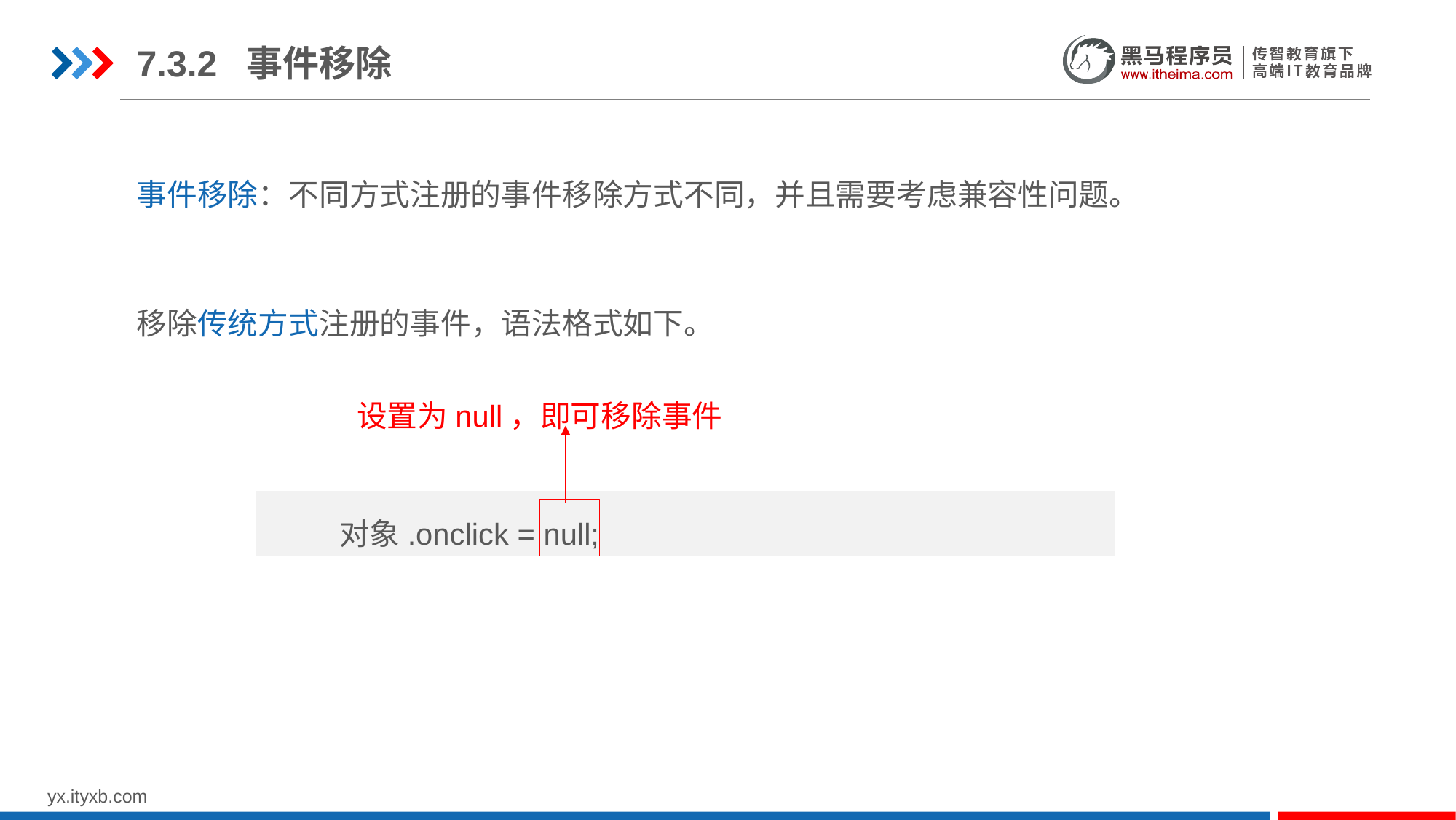

7.3.2  事件移除
事件移除：不同方式注册的事件移除方式不同，并且需要考虑兼容性问题。
移除传统方式注册的事件，语法格式如下。
设置为null，即可移除事件
对象.onclick = null;